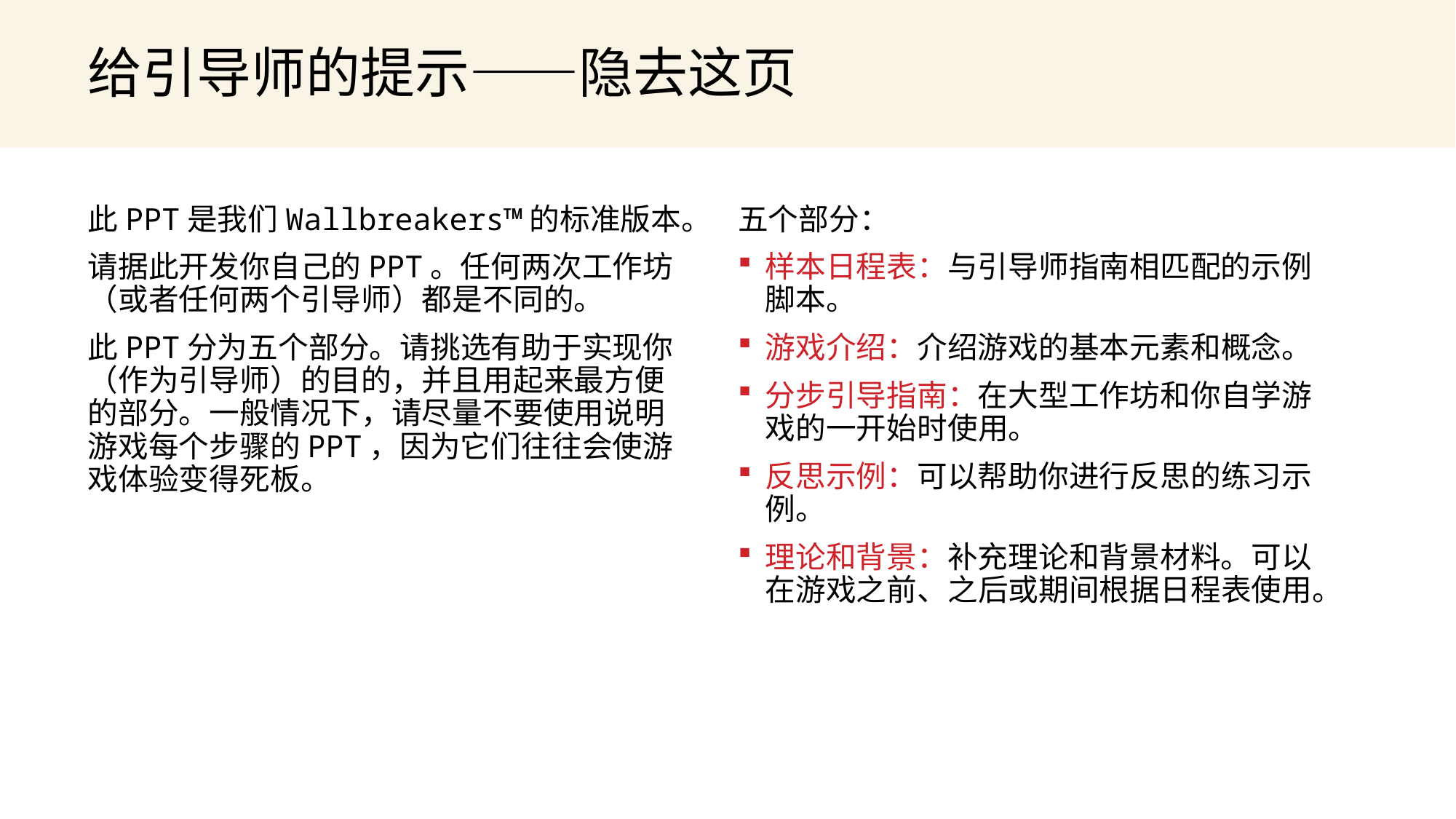

# 给引导师的提示——隐去这页
此PPT是我们Wallbreakers™的标准版本。
请据此开发你自己的PPT。任何两次工作坊（或者任何两个引导师）都是不同的。
此PPT分为五个部分。请挑选有助于实现你（作为引导师）的目的，并且用起来最方便的部分。一般情况下，请尽量不要使用说明游戏每个步骤的PPT，因为它们往往会使游戏体验变得死板。
五个部分：
样本日程表：与引导师指南相匹配的示例脚本。
游戏介绍：介绍游戏的基本元素和概念。
分步引导指南：在大型工作坊和你自学游戏的一开始时使用。
反思示例：可以帮助你进行反思的练习示例。
理论和背景：补充理论和背景材料。可以在游戏之前、之后或期间根据日程表使用。